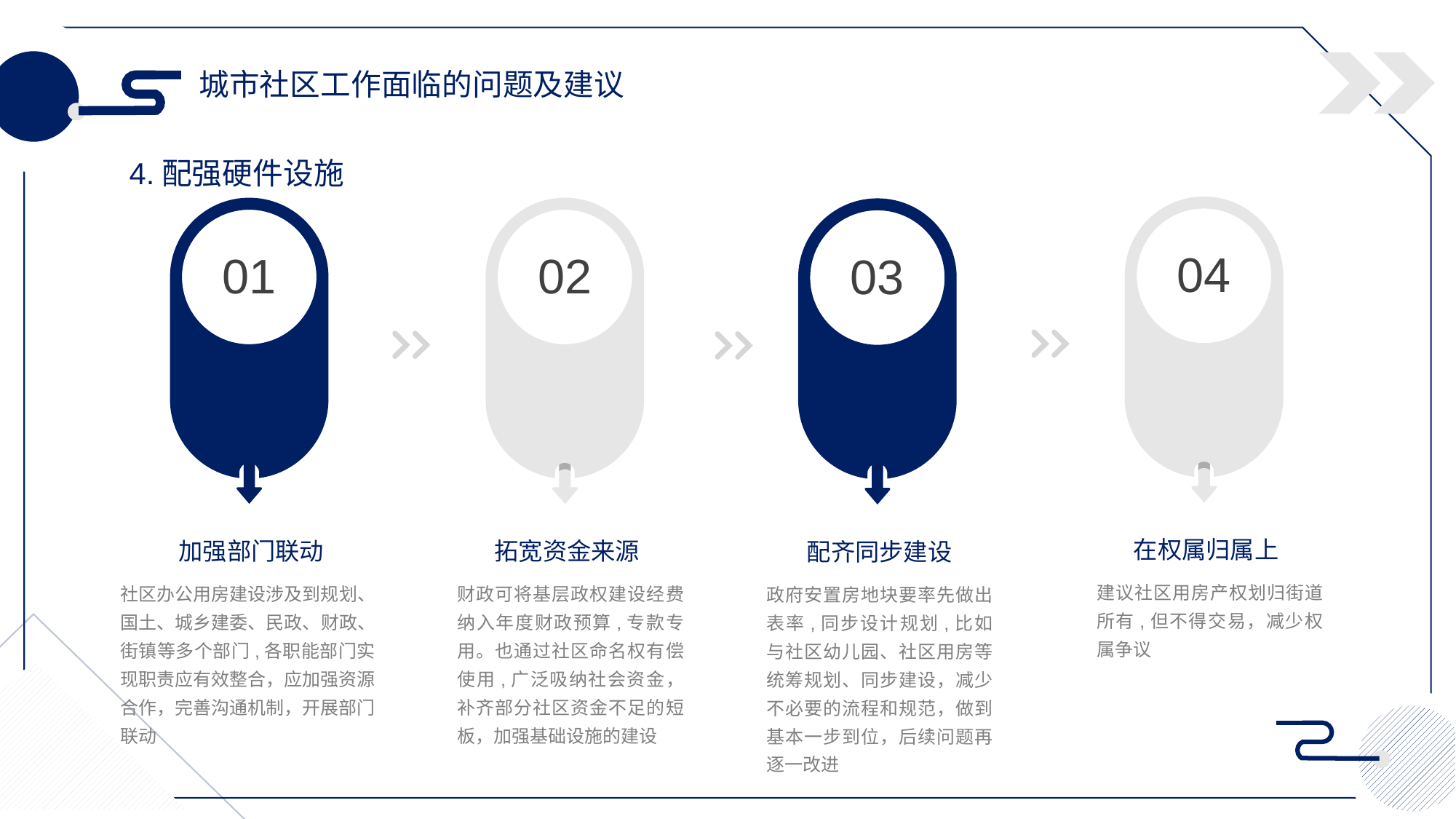

城市社区工作面临的问题及建议
4.配强硬件设施

04
01
02
03

在权属归属上
加强部门联动
拓宽资金来源
配齐同步建设
建议社区用房产权划归街道所有,但不得交易，减少权属争议
社区办公用房建设涉及到规划、国土、城乡建委、民政、财政、街镇等多个部门,各职能部门实现职责应有效整合，应加强资源合作，完善沟通机制，开展部门联动
财政可将基层政权建设经费纳入年度财政预算,专款专用。也通过社区命名权有偿使用,广泛吸纳社会资金，补齐部分社区资金不足的短板，加强基础设施的建设
政府安置房地块要率先做出表率,同步设计规划,比如与社区幼儿园、社区用房等统筹规划、同步建设，减少不必要的流程和规范，做到基本一步到位，后续问题再逐一改进